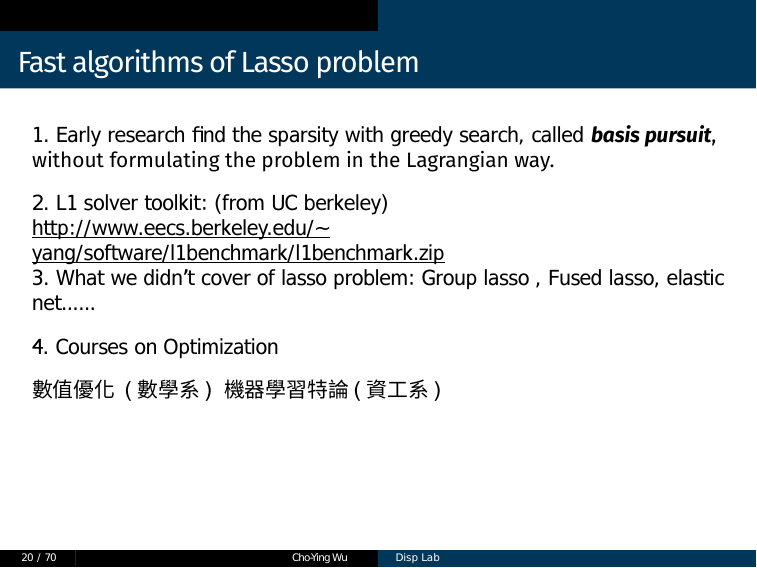

Fast algorithms of Lasso problem

1
1. Early research find the sparsity with greedy search, called basis pursuit, without formulating the problem in the Lagrangian way.
2. L1 solver toolkit: (from UC berkeley)
http://www.eecs.berkeley.edu/~yang/software/l1benchmark/l1benchmark.zip
3. What we didn’t cover of lasso problem: Group lasso , Fused lasso, elastic net……
4. Courses on Optimization
數值優化 (數學系) 機器學習特論(資工系)

20 / 70
Cho-Ying Wu
Cho-Ying Wu
Disp Lab
Disp Lab